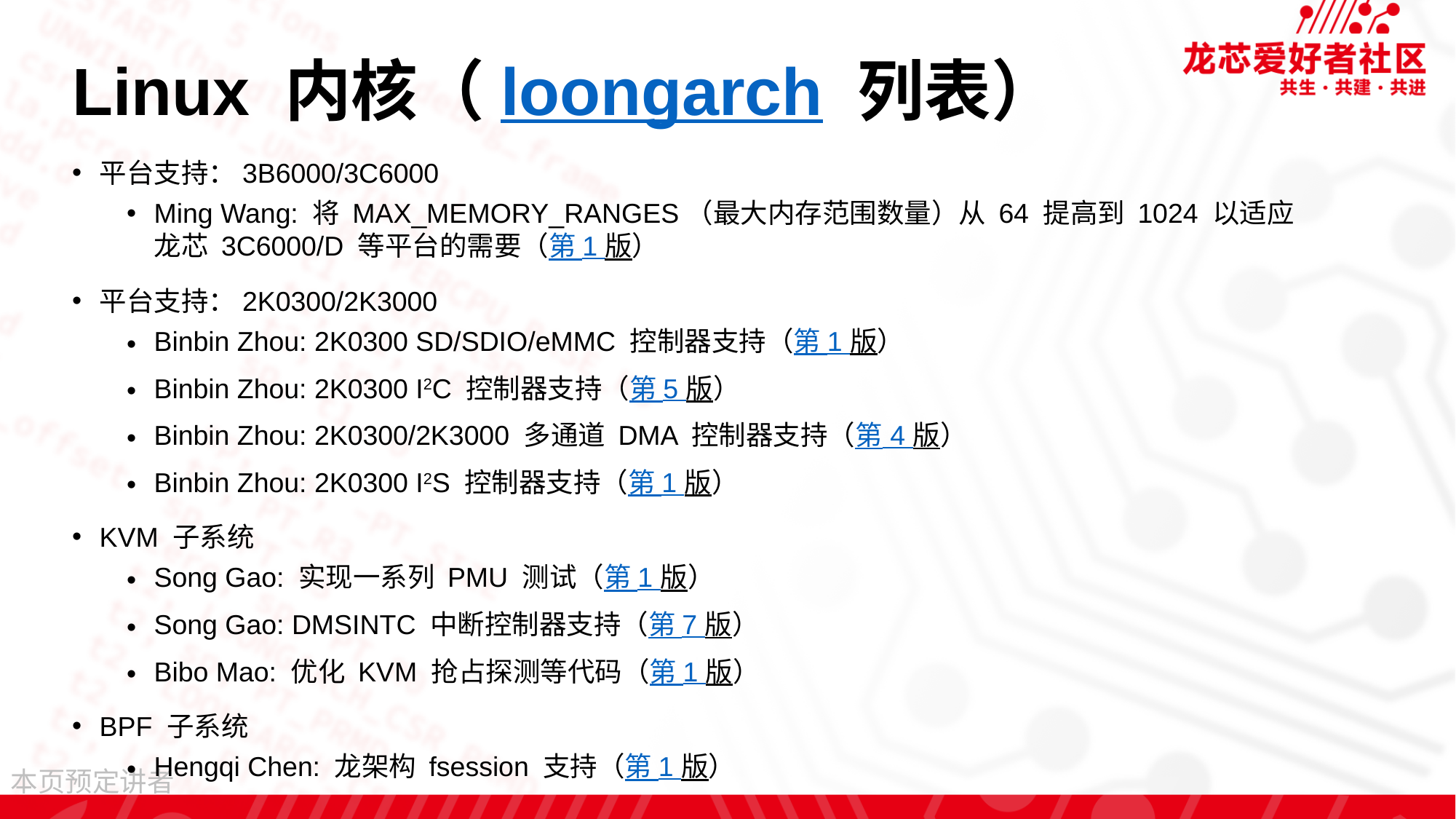

# Linux 内核（loongarch 列表）
平台支持：3B6000/3C6000
Ming Wang: 将 MAX_MEMORY_RANGES（最大内存范围数量）从 64 提高到 1024 以适应
龙芯 3C6000/D 等平台的需要（第 1 版）
平台支持：2K0300/2K3000
Binbin Zhou: 2K0300 SD/SDIO/eMMC 控制器支持（第 1 版）
Binbin Zhou: 2K0300 I2C 控制器支持（第 5 版）
Binbin Zhou: 2K0300/2K3000 多通道 DMA 控制器支持（第 4 版）
Binbin Zhou: 2K0300 I2S 控制器支持（第 1 版）
KVM 子系统
Song Gao: 实现一系列 PMU 测试（第 1 版）
Song Gao: DMSINTC 中断控制器支持（第 7 版）
Bibo Mao: 优化 KVM 抢占探测等代码（第 1 版）
BPF 子系统
Hengqi Chen: 龙架构 fsession 支持（第 1 版）